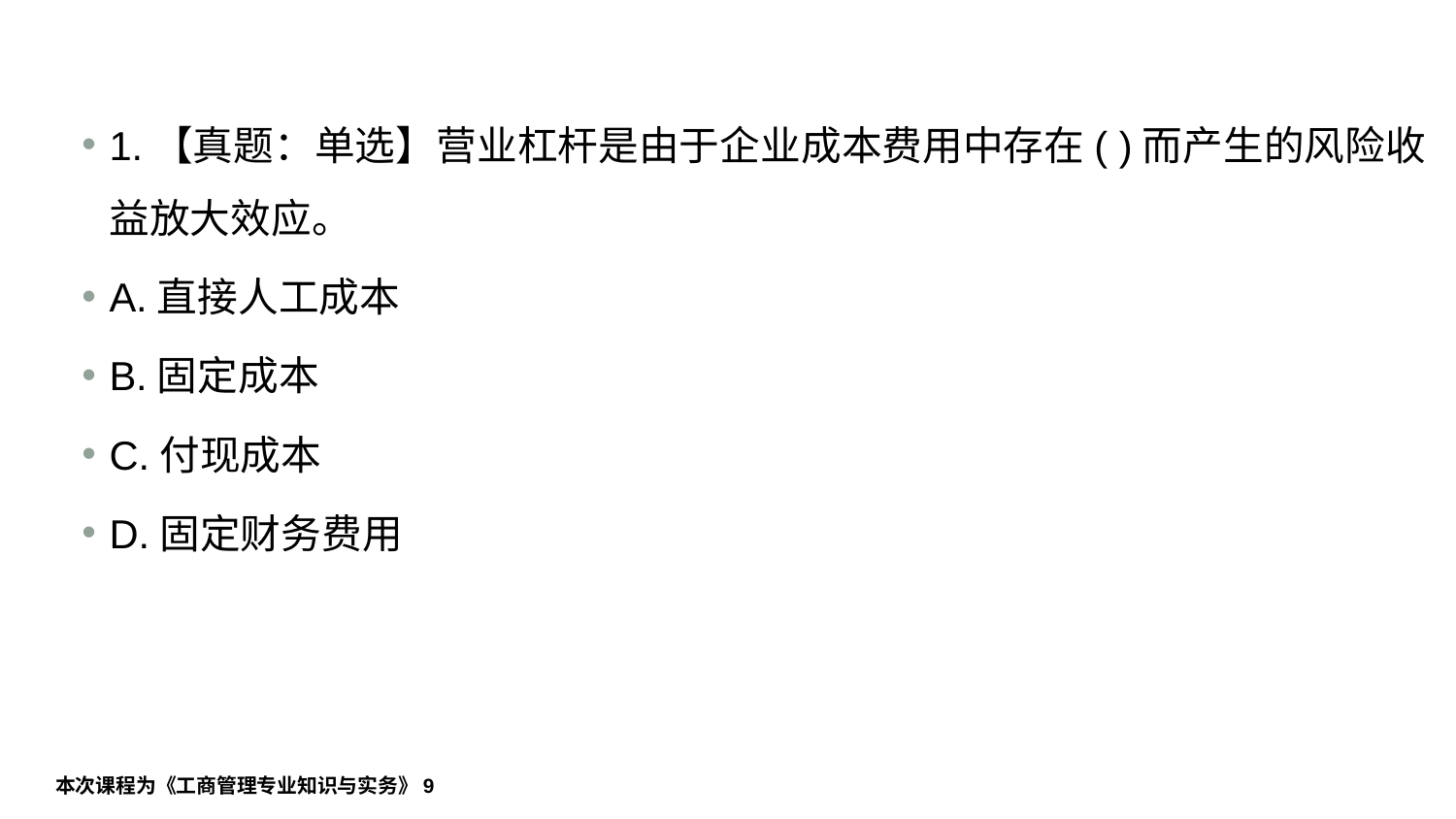

#
1.【真题：单选】营业杠杆是由于企业成本费用中存在( )而产生的风险收益放大效应。
A.直接人工成本
B.固定成本
C.付现成本
D.固定财务费用